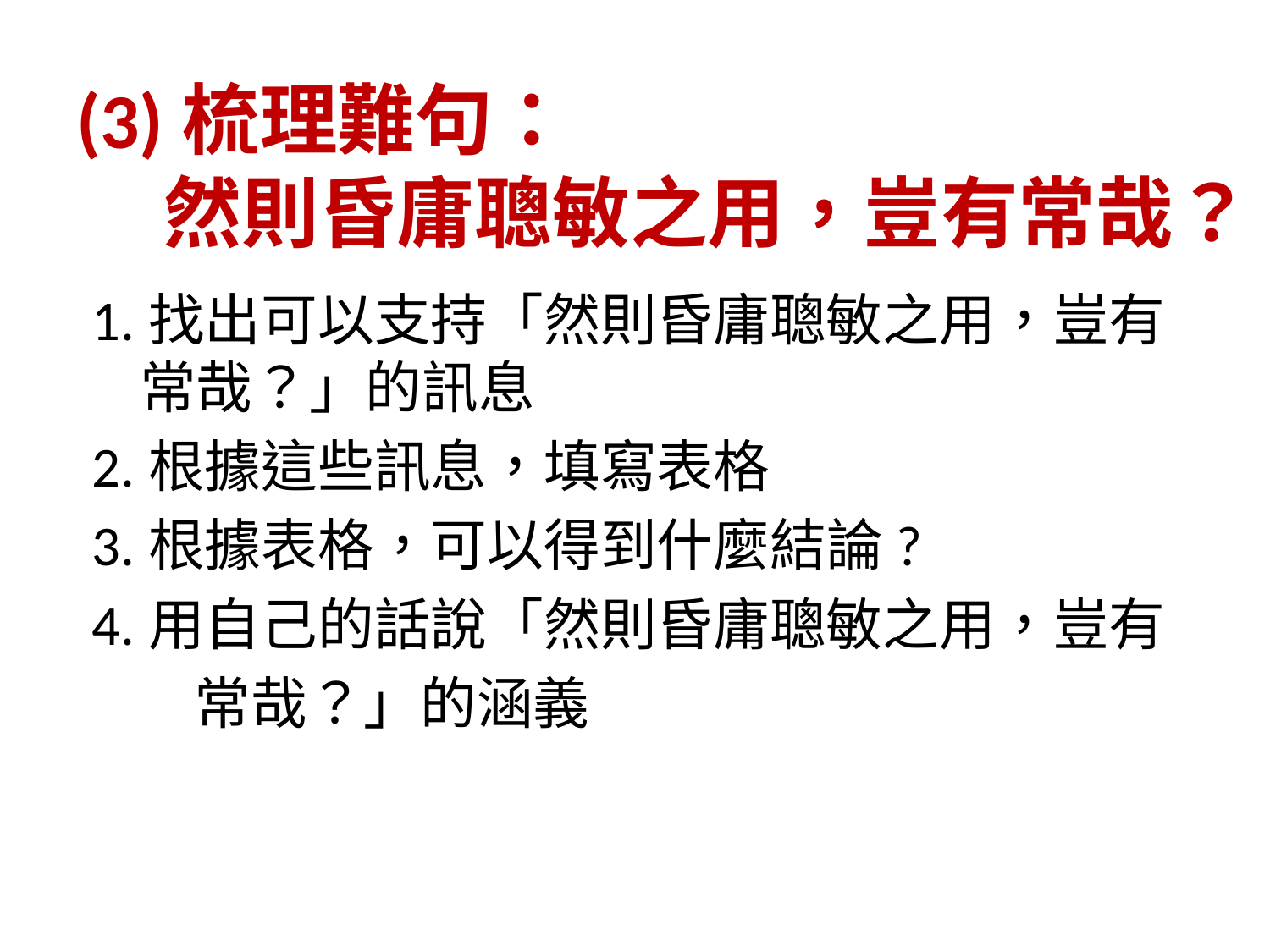

# (3)梳理難句： 然則昏庸聰敏之用，豈有常哉？
1.找出可以支持「然則昏庸聰敏之用，豈有常哉？」的訊息
2.根據這些訊息，填寫表格
3.根據表格，可以得到什麼結論?
4.用自己的話說「然則昏庸聰敏之用，豈有
       常哉？」的涵義